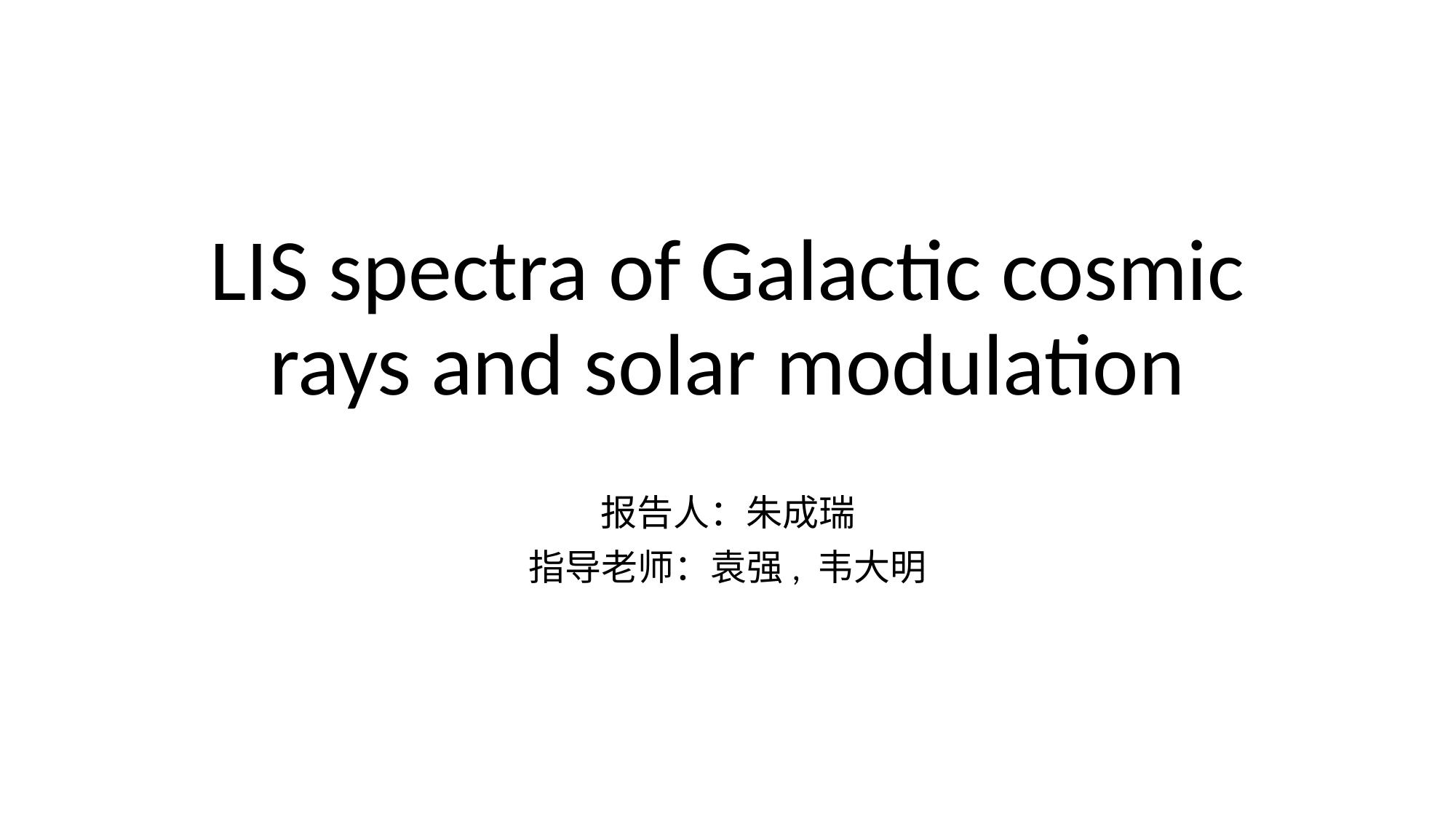

# LIS spectra of Galactic cosmic rays and solar modulation

报告人：朱成瑞
指导老师：袁强, 韦大明